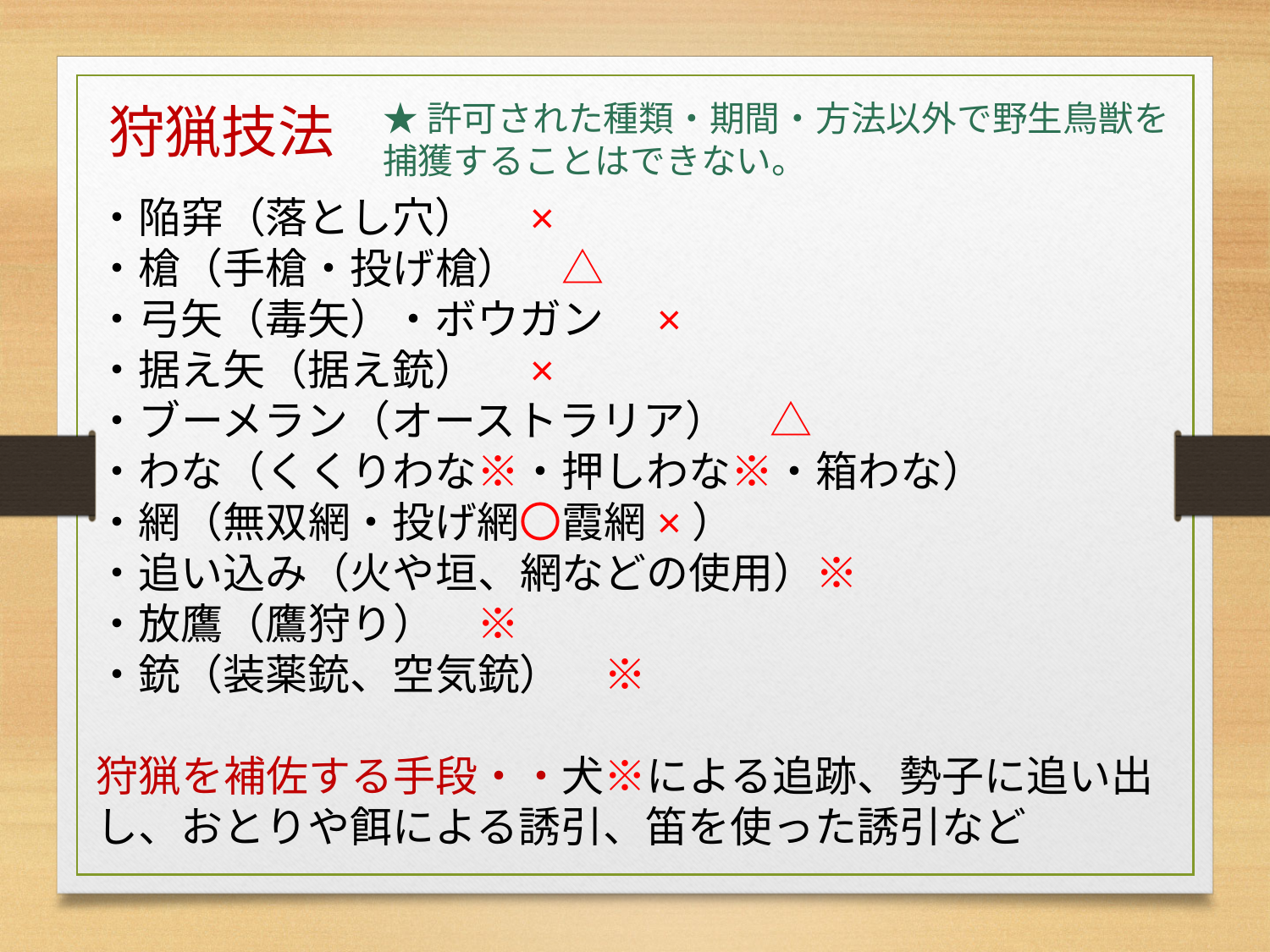

狩猟技法
★許可された種類・期間・方法以外で野生鳥獣を捕獲することはできない。
・陥穽（落とし穴）　×
・槍（手槍・投げ槍）　△
・弓矢（毒矢）・ボウガン　×
・据え矢（据え銃）　×
・ブーメラン（オーストラリア）　△
・わな（くくりわな※・押しわな※・箱わな）
・網（無双網・投げ網〇霞網×）
・追い込み（火や垣、網などの使用）※
・放鷹（鷹狩り）　※
・銃（装薬銃、空気銃）　※

狩猟を補佐する手段・・犬※による追跡、勢子に追い出し、おとりや餌による誘引、笛を使った誘引など